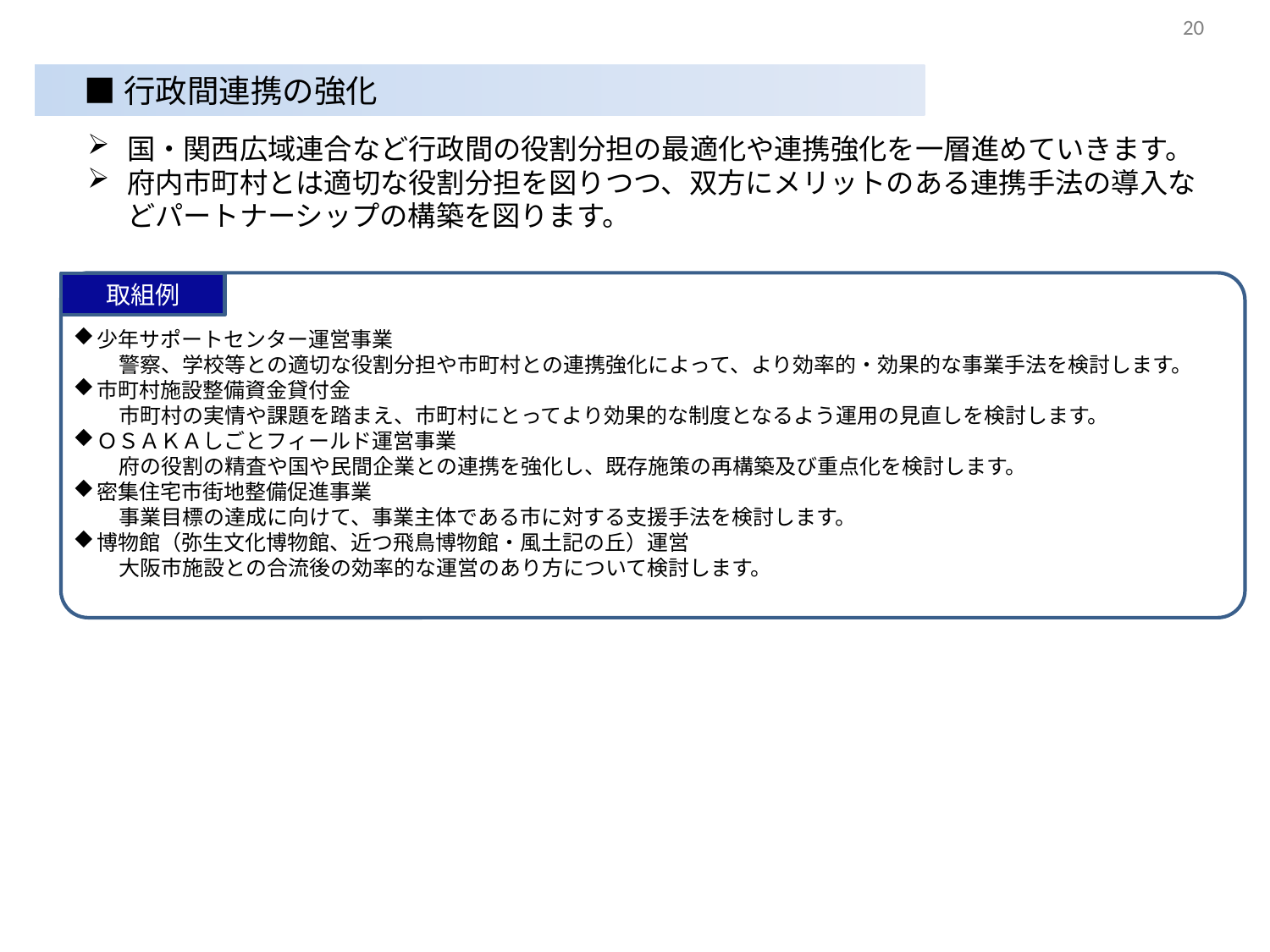

20
■行政間連携の強化
国・関西広域連合など行政間の役割分担の最適化や連携強化を一層進めていきます。
府内市町村とは適切な役割分担を図りつつ、双方にメリットのある連携手法の導入などパートナーシップの構築を図ります。

取組例
少年サポートセンター運営事業
　警察、学校等との適切な役割分担や市町村との連携強化によって、より効率的・効果的な事業手法を検討します。
市町村施設整備資金貸付金
　市町村の実情や課題を踏まえ、市町村にとってより効果的な制度となるよう運用の見直しを検討します。
ＯＳＡＫＡしごとフィールド運営事業
　府の役割の精査や国や民間企業との連携を強化し、既存施策の再構築及び重点化を検討します。
密集住宅市街地整備促進事業
　事業目標の達成に向けて、事業主体である市に対する支援手法を検討します。
博物館（弥生文化博物館、近つ飛鳥博物館・風土記の丘）運営
　大阪市施設との合流後の効率的な運営のあり方について検討します。